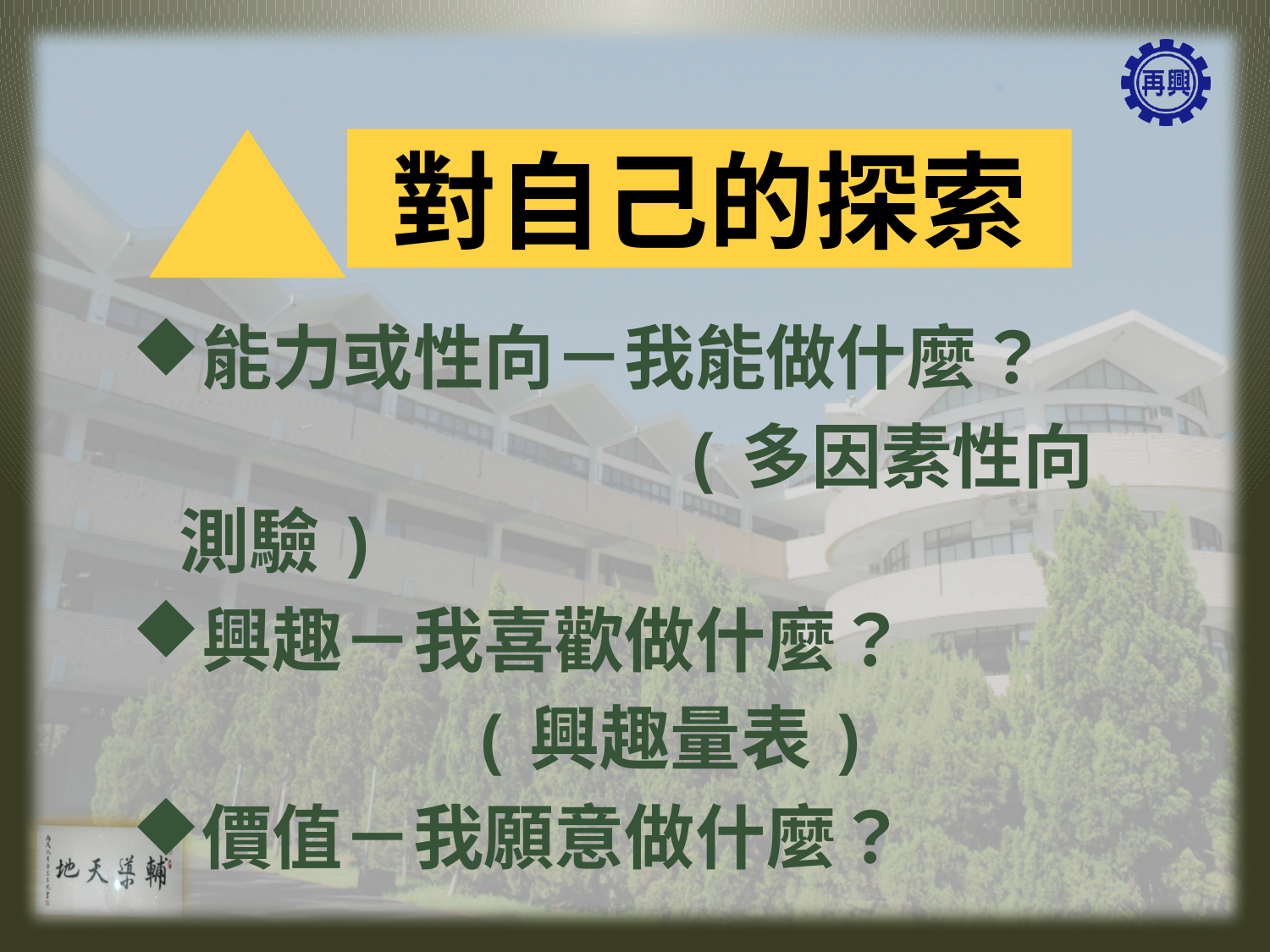

# 對自己的探索
能力或性向－我能做什麼？
             (多因素性向測驗)
興趣－我喜歡做什麼？
        (興趣量表)
價值－我願意做什麼？